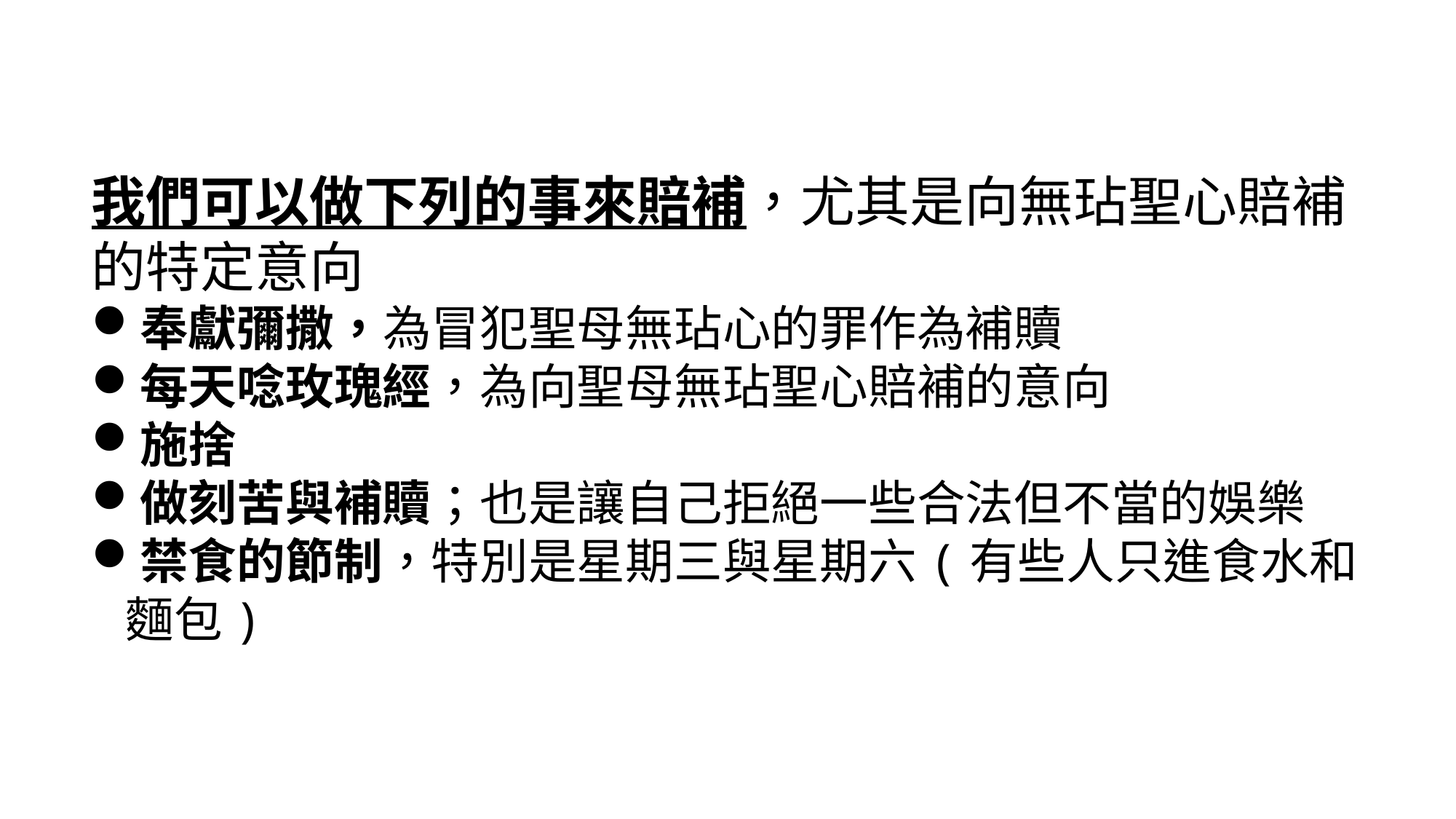

我們可以做下列的事來賠補，尤其是向無玷聖心賠補的特定意向
奉獻彌撒，為冒犯聖母無玷心的罪作為補贖
每天唸玫瑰經，為向聖母無玷聖心賠補的意向
施捨
做刻苦與補贖；也是讓自己拒絕一些合法但不當的娛樂
禁食的節制，特別是星期三與星期六(有些人只進食水和麵包)